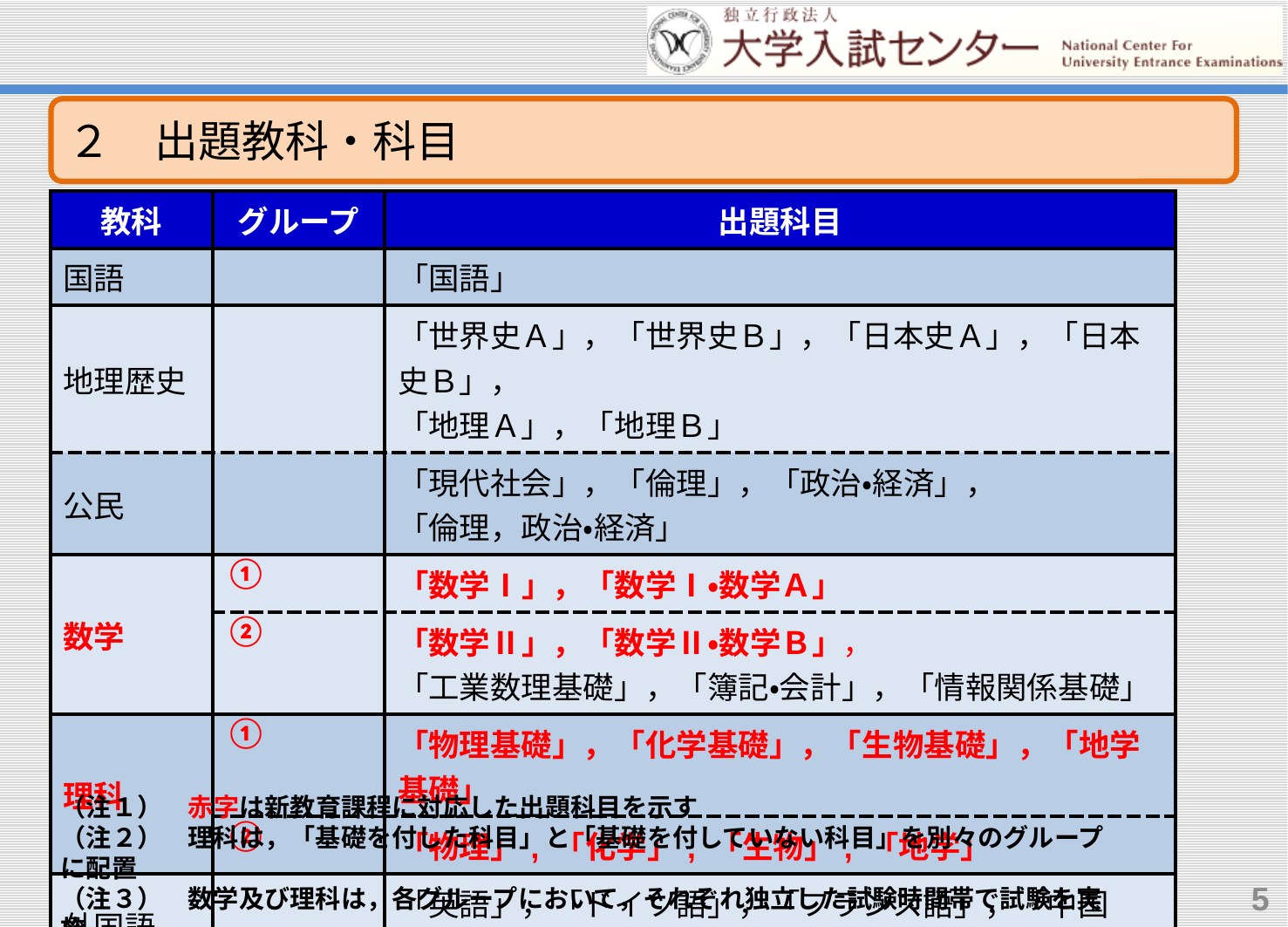

２　出題教科・科目
| 教科 | グループ | 出題科目 |
| --- | --- | --- |
| 国語 |  | 「国語」 |
| 地理歴史 |  | 「世界史Ａ」，「世界史Ｂ」，「日本史Ａ」，「日本史Ｂ」， 「地理Ａ」，「地理Ｂ」 |
| 公民 |  | 「現代社会」，「倫理」，「政治・経済」， 「倫理，政治・経済」 |
| 数学 | ① | 「数学Ⅰ」，「数学Ⅰ・数学Ａ」 |
|  | ② | 「数学Ⅱ」，「数学Ⅱ・数学Ｂ」， 「工業数理基礎」，「簿記・会計」，「情報関係基礎」 |
| 理科 | ① | 「物理基礎」，「化学基礎」，「生物基礎」，「地学基礎」 |
|  | ② | 「物理」, 「化学」, 「生物」, 「地学」 |
| 外国語 |  | 「英語」，「ドイツ語」，「フランス語」，「中国語」，「韓国語」 |
（注１）　赤字は新教育課程に対応した出題科目を示す
（注２）　理科は，「基礎を付した科目」と「基礎を付していない科目」を別々のグループに配置
（注３）　数学及び理科は，各グループにおいて，それぞれ独立した試験時間帯で試験を実施
（注４）　英語はリスニングを実施
5